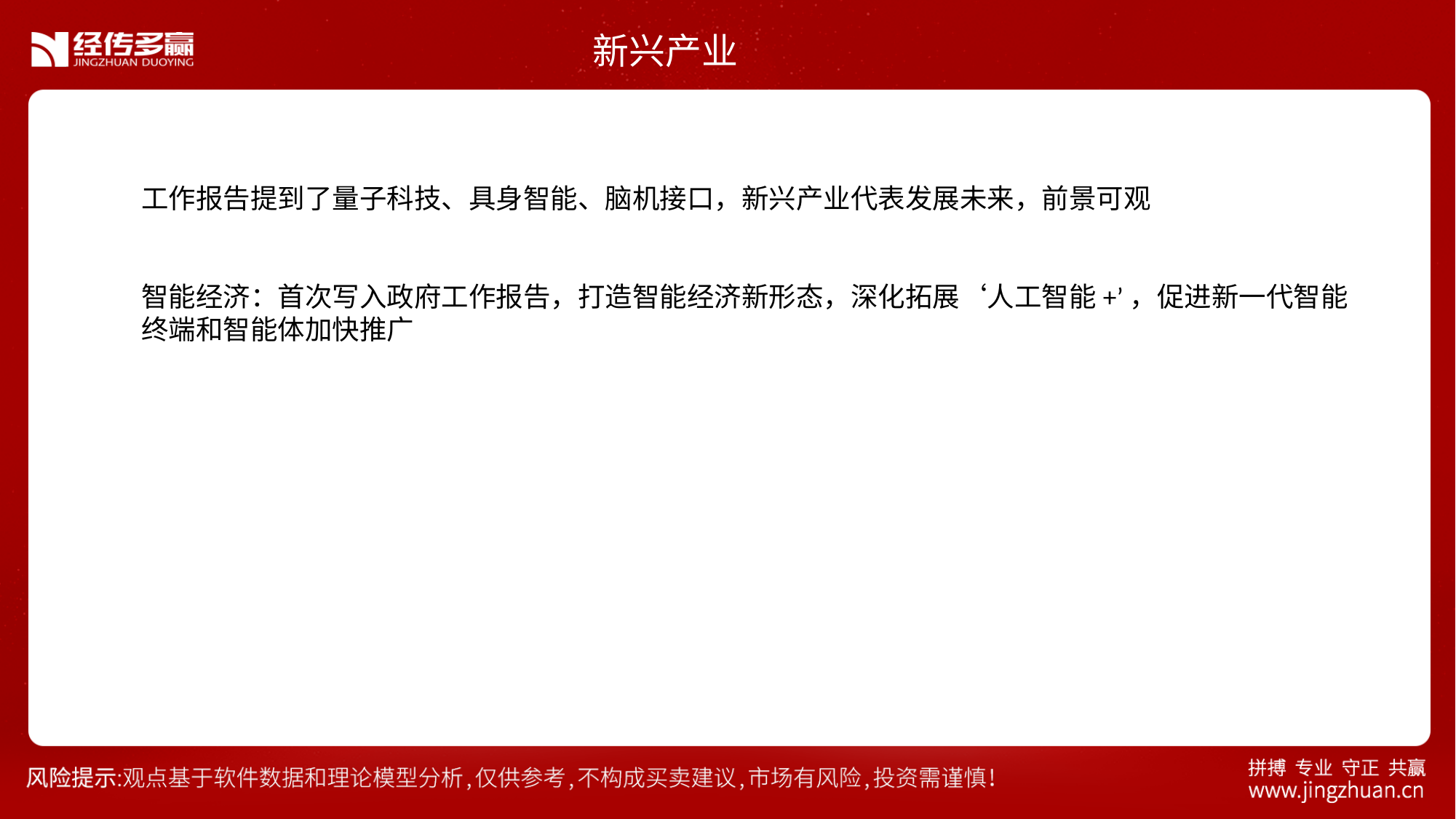

新兴产业

工作报告提到了量子科技、具身智能、脑机接口，新兴产业代表发展未来，前景可观

智能经济：首次写入政府工作报告，打造智能经济新形态，深化拓展‘人工智能+’，促进新一代智能终端和智能体加快推广